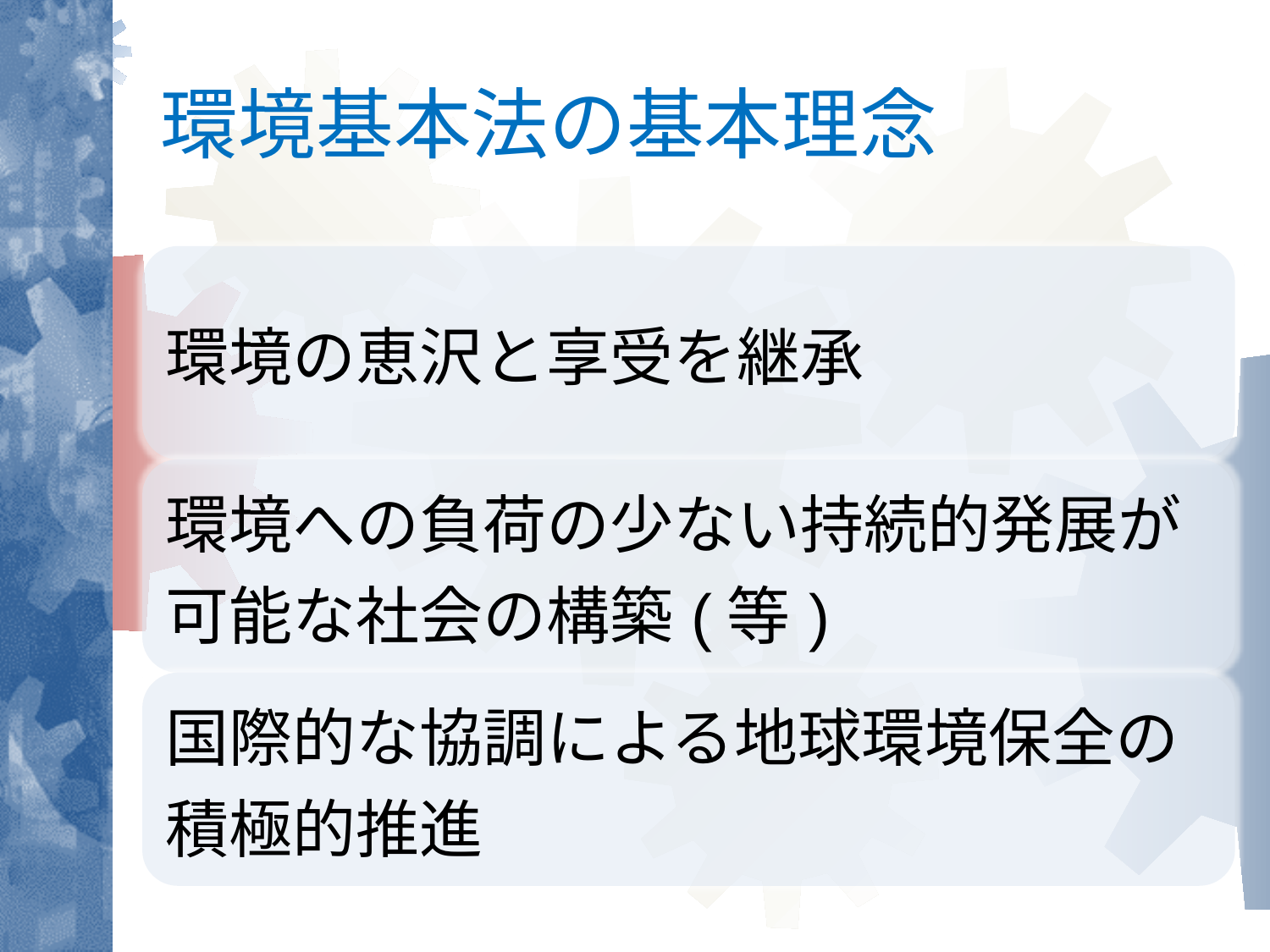

# 環境基本法の基本理念
環境の恵沢と享受を継承
環境への負荷の少ない持続的発展が可能な社会の構築(等)
国際的な協調による地球環境保全の積極的推進